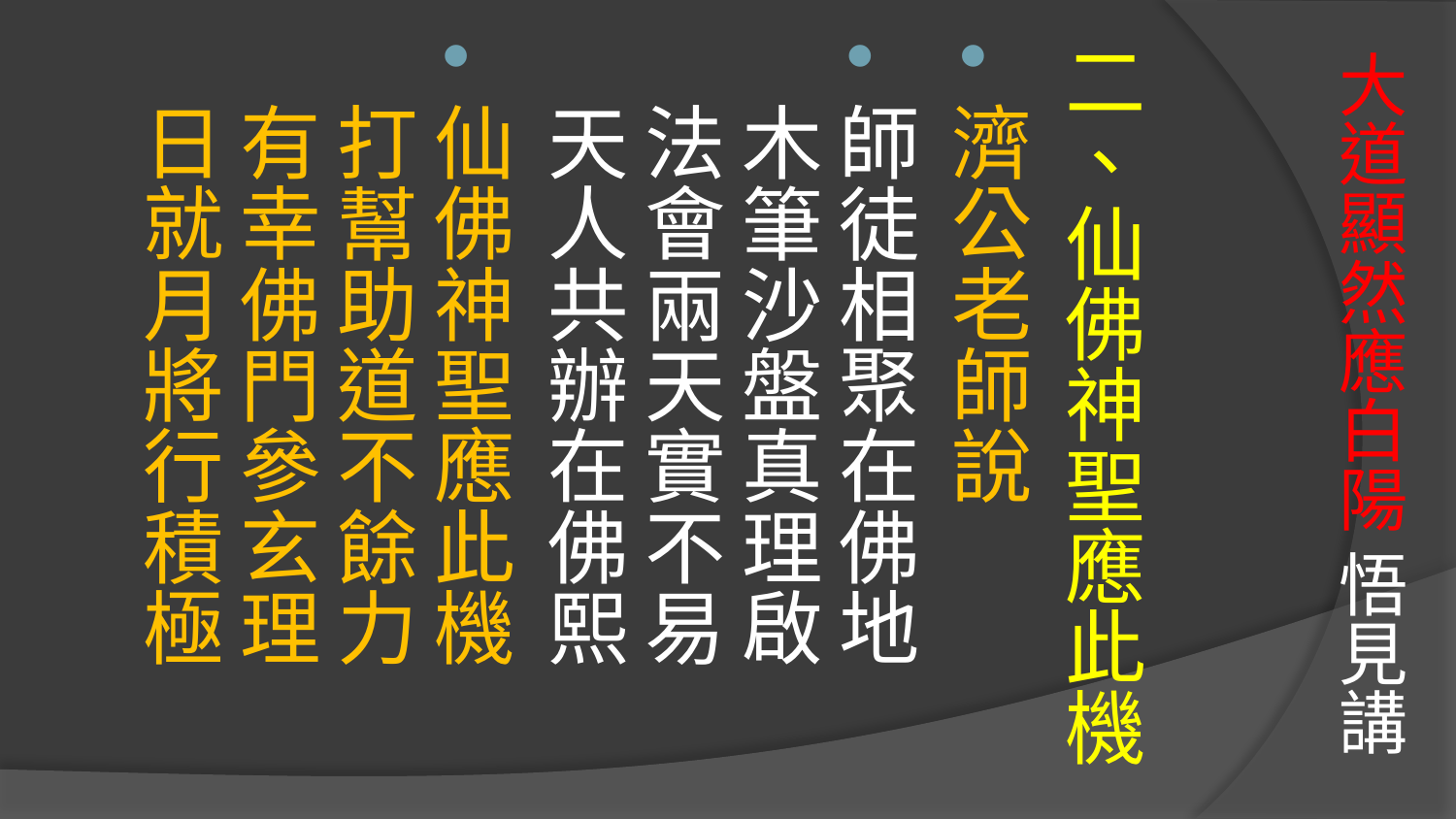

# 大道顯然應白陽 悟見講
二、仙佛神聖應此機
濟公老師說
師徒相聚在佛地　木筆沙盤真理啟 
法會兩天實不易　天人共辦在佛熙
仙佛神聖應此機　打幫助道不餘力 
有幸佛門參玄理　日就月將行積極